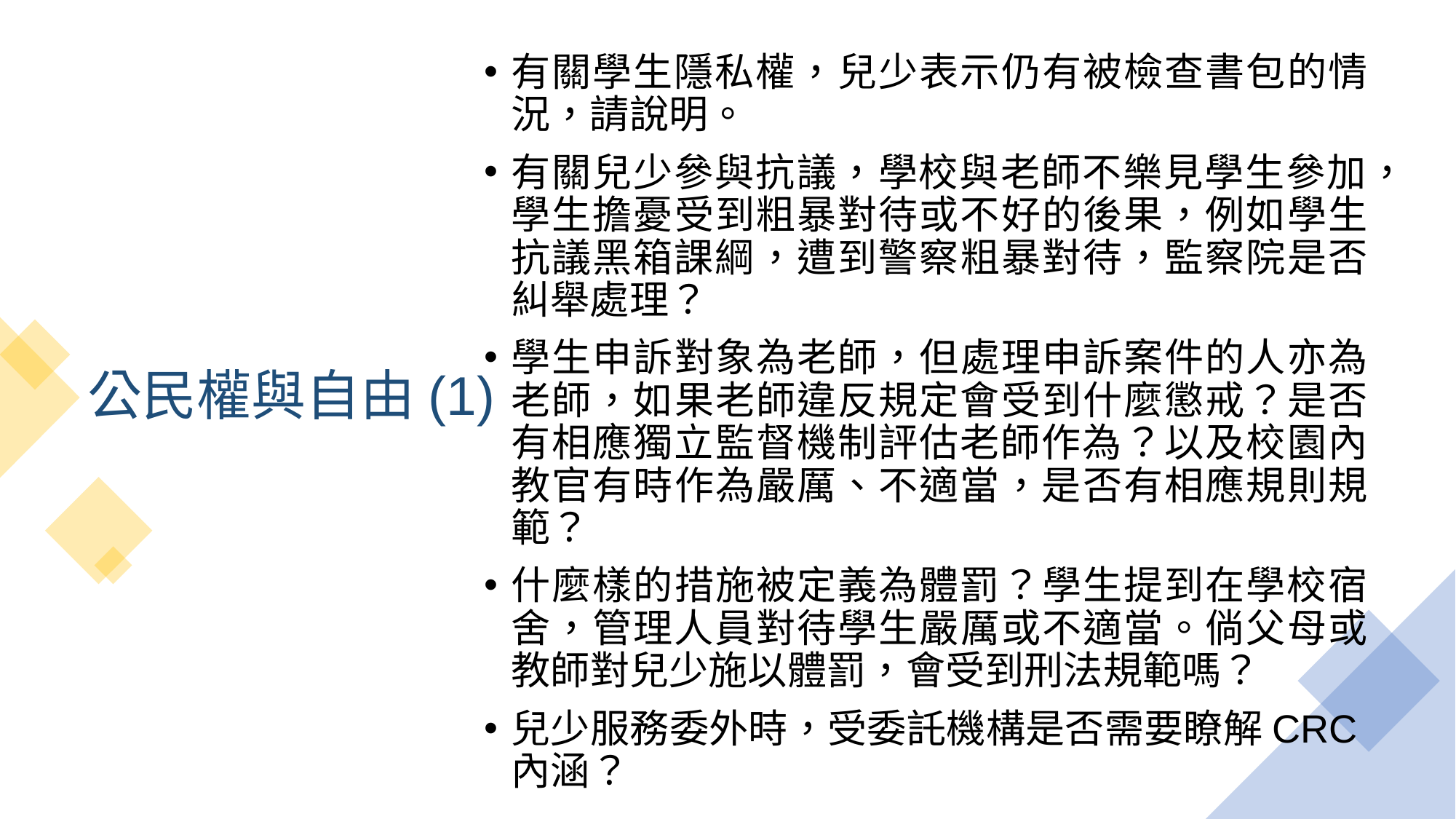

# 公民權與自由(1)
有關學生隱私權，兒少表示仍有被檢查書包的情況，請說明。
有關兒少參與抗議，學校與老師不樂見學生參加，學生擔憂受到粗暴對待或不好的後果，例如學生抗議黑箱課綱，遭到警察粗暴對待，監察院是否糾舉處理？
學生申訴對象為老師，但處理申訴案件的人亦為老師，如果老師違反規定會受到什麼懲戒？是否有相應獨立監督機制評估老師作為？以及校園內教官有時作為嚴厲、不適當，是否有相應規則規範？
什麼樣的措施被定義為體罰？學生提到在學校宿舍，管理人員對待學生嚴厲或不適當。倘父母或教師對兒少施以體罰，會受到刑法規範嗎？
兒少服務委外時，受委託機構是否需要瞭解CRC內涵？